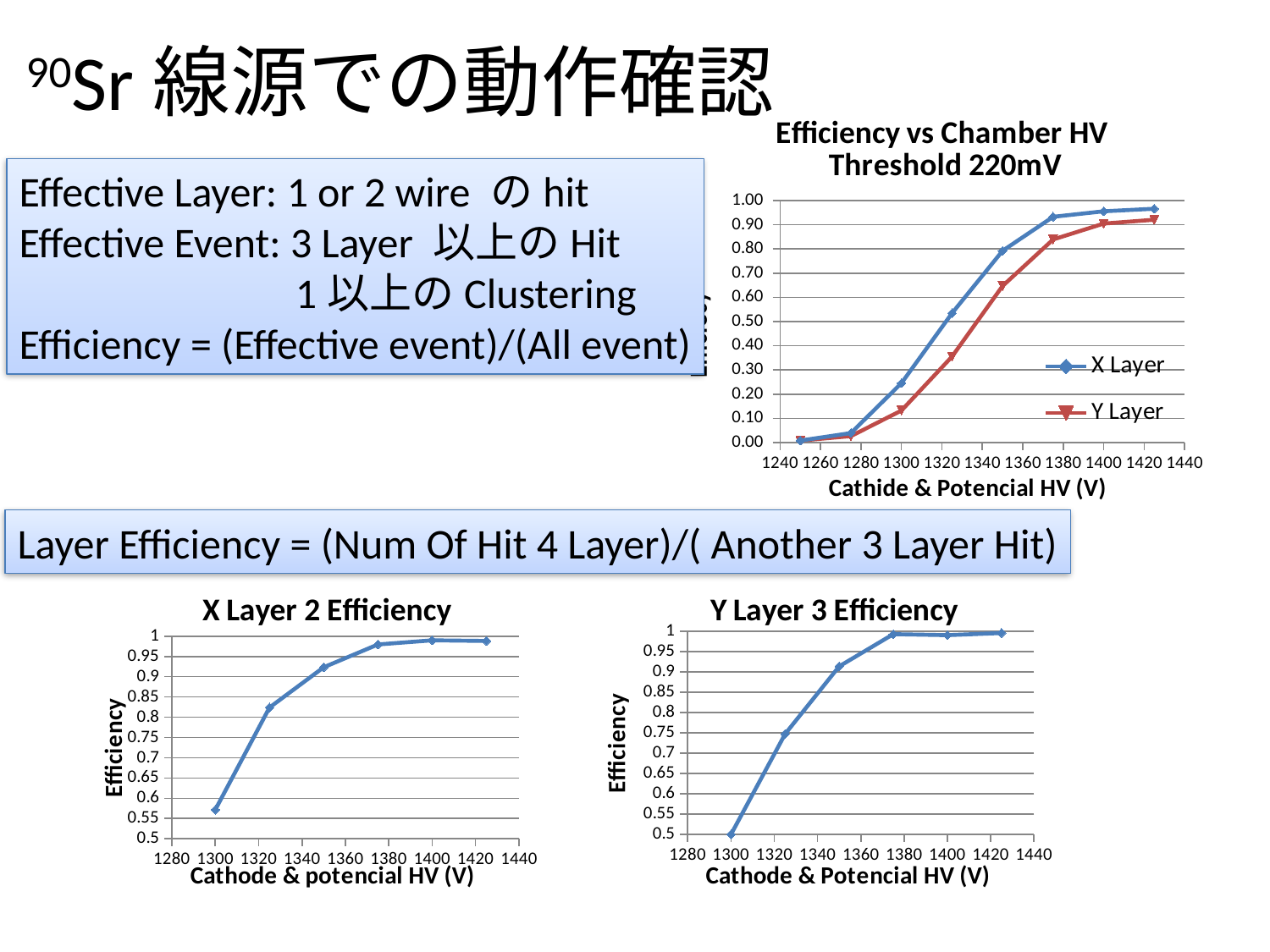

90Sr線源での動作確認

### Chart: Efficiency vs Chamber HV
Threshold 220mV

| Category |  |  |
|---|---|---|
Effective Layer: 1 or 2 wire のhit
Effective Event: 3 Layer 以上のHit
                             1以上のClustering
Efficiency = (Effective event)/(All event)
Layer Efficiency = (Num Of Hit 4 Layer)/( Another 3 Layer Hit)

### Chart: X Layer 2 Efficiency

| Category |  |
|---|---|

### Chart: Y Layer 3 Efficiency

| Category |  |
|---|---|